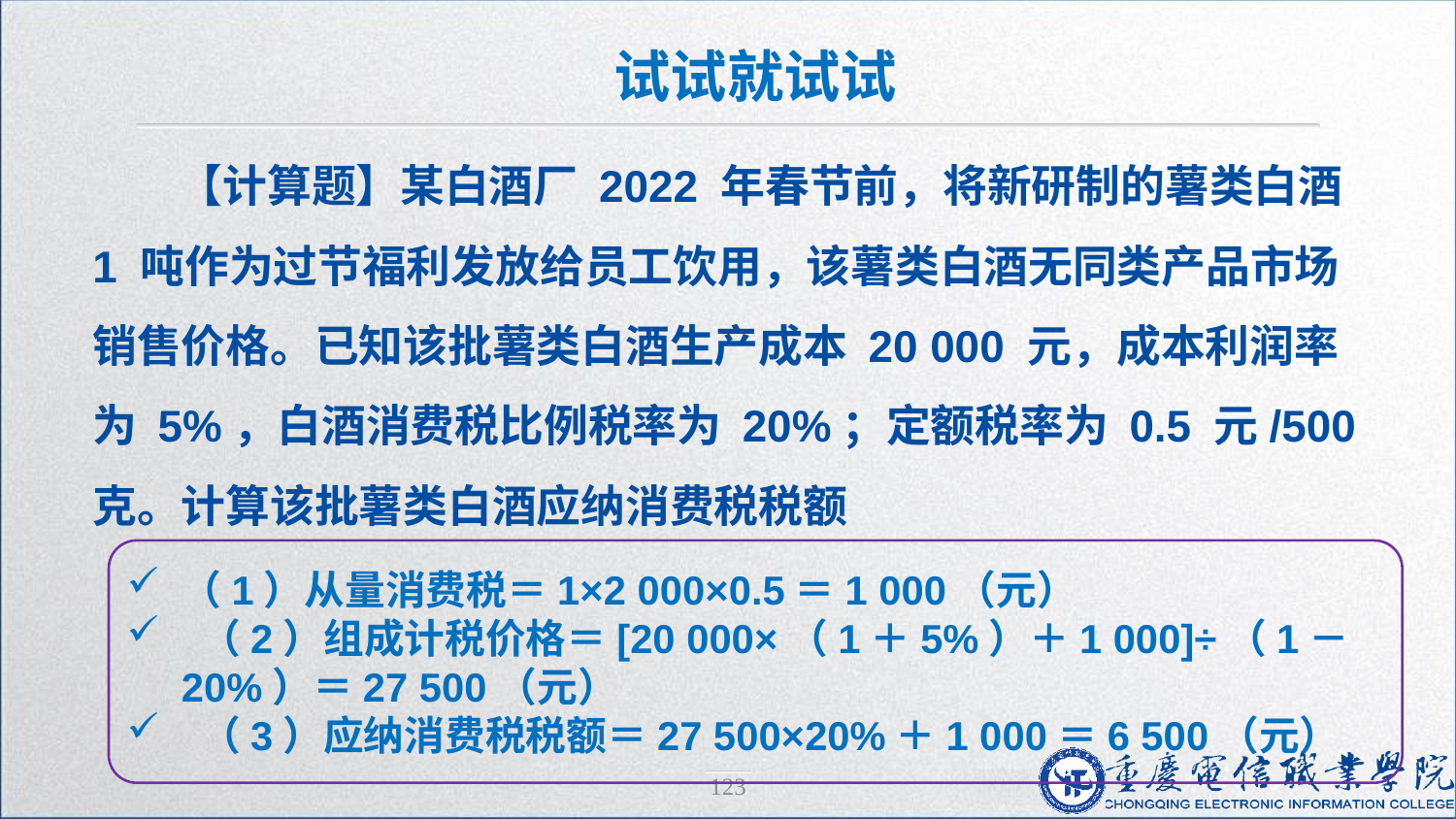

试试就试试
【计算题】某白酒厂 2022 年春节前，将新研制的薯类白酒 1 吨作为过节福利发放给员工饮用，该薯类白酒无同类产品市场销售价格。已知该批薯类白酒生产成本 20 000 元，成本利润率为 5%，白酒消费税比例税率为 20%；定额税率为 0.5 元/500 克。计算该批薯类白酒应纳消费税税额

（1）从量消费税＝1×2 000×0.5＝1 000（元）
 （2）组成计税价格＝[20 000×（1＋5%）＋1 000]÷（1－20%）＝27 500（元）
 （3）应纳消费税税额＝27 500×20%＋1 000＝6 500（元）
123